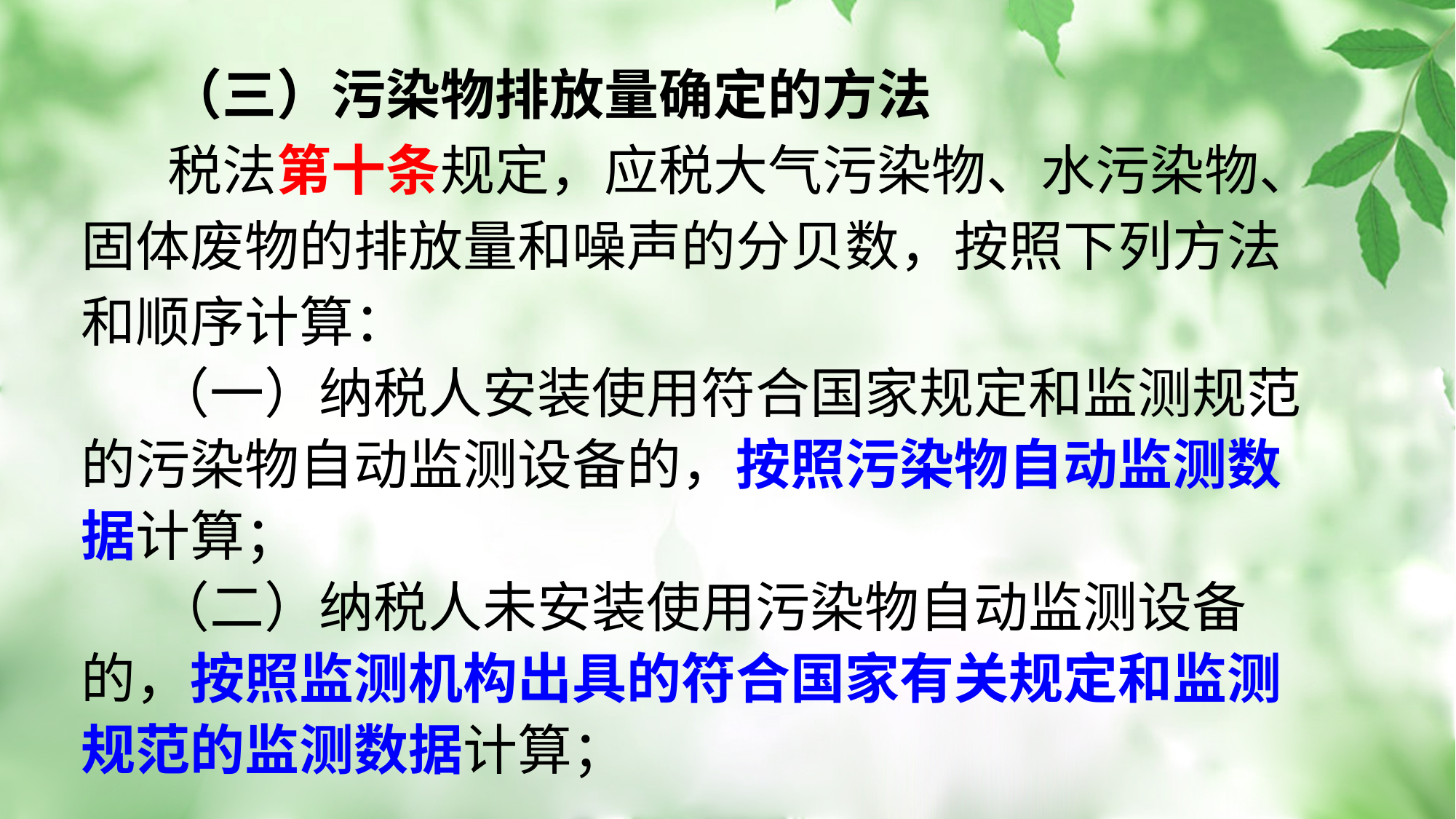

（三）污染物排放量确定的方法
  税法第十条规定，应税大气污染物、水污染物、固体废物的排放量和噪声的分贝数，按照下列方法和顺序计算：
 （一）纳税人安装使用符合国家规定和监测规范的污染物自动监测设备的，按照污染物自动监测数据计算；
 （二）纳税人未安装使用污染物自动监测设备的，按照监测机构出具的符合国家有关规定和监测规范的监测数据计算；